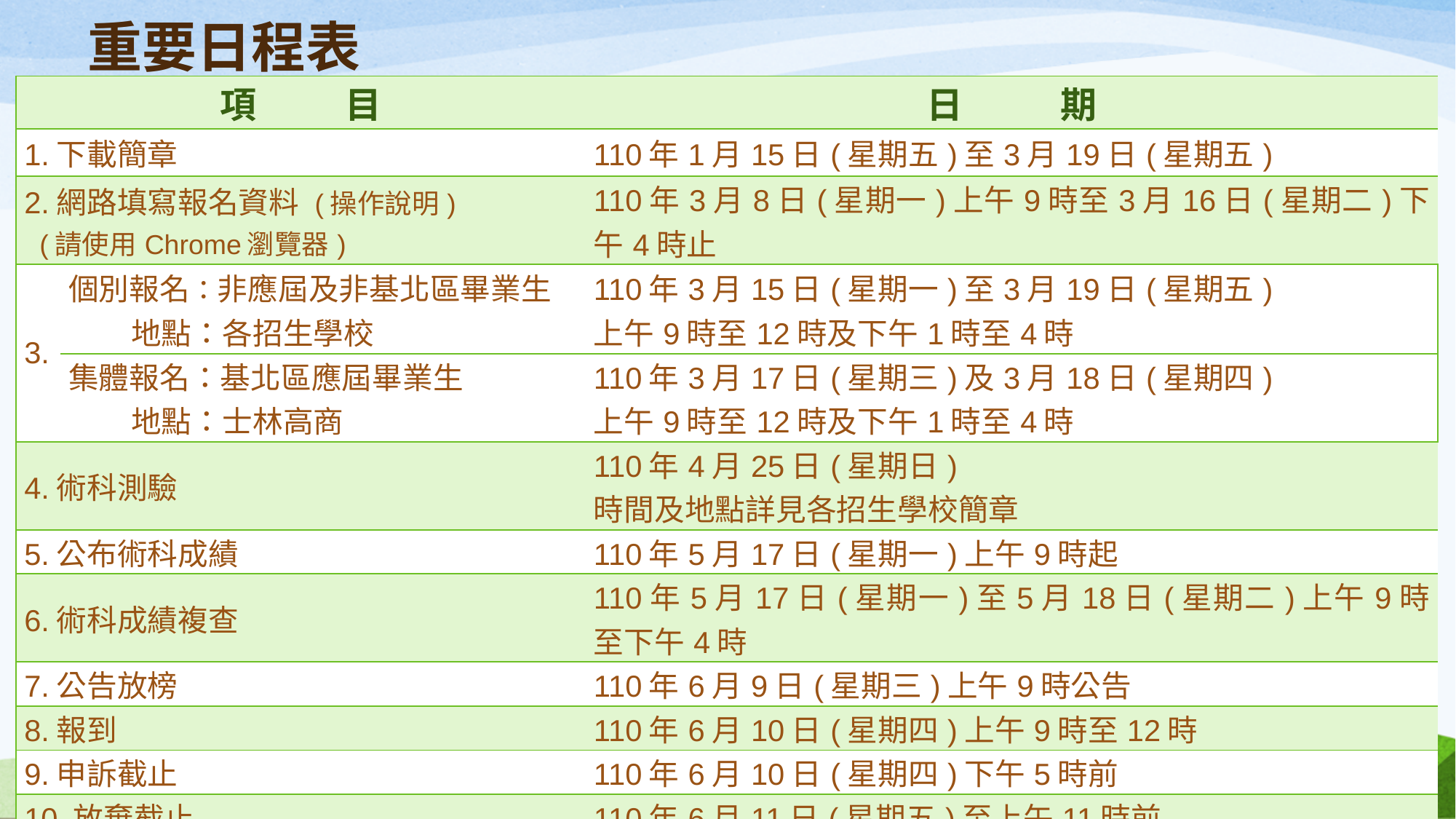

# 重要日程表
| 項　　 目 |  | 日 　　期 |
| --- | --- | --- |
| 1.下載簡章 |  | 110年1月15日(星期五)至3月19日(星期五) |
| 2.網路填寫報名資料 (操作說明)  (請使用Chrome瀏覽器) |  | 110年3月8日(星期一)上午9時至3月16日(星期二)下午4時止 |
| 3. | 個別報名：非應屆及非基北區畢業生 地點：各招生學校 | 110年3月15日(星期一)至3月19日(星期五) 上午9時至12時及下午1時至4時 |
|  | 集體報名：基北區應屆畢業生 地點：士林高商 | 110年3月17日(星期三)及3月18日(星期四) 上午9時至12時及下午1時至4時 |
| 4.術科測驗 |  | 110年4月25日(星期日) 時間及地點詳見各招生學校簡章 |
| 5.公布術科成績 |  | 110年5月17日(星期一)上午9時起 |
| 6.術科成績複查 |  | 110年5月17日(星期一)至5月18日(星期二)上午9時至下午4時 |
| 7.公告放榜 |  | 110年6月9日(星期三)上午9時公告 |
| 8.報到 |  | 110年6月10日(星期四)上午9時至12時 |
| 9.申訴截止 |  | 110年6月10日(星期四)下午5時前 |
| 10.放棄截止 |  | 110年6月11日(星期五)至上午11時前 |
| 11.遞補截止 |  | 110年6月11日(星期五)至下午5時前 |

6